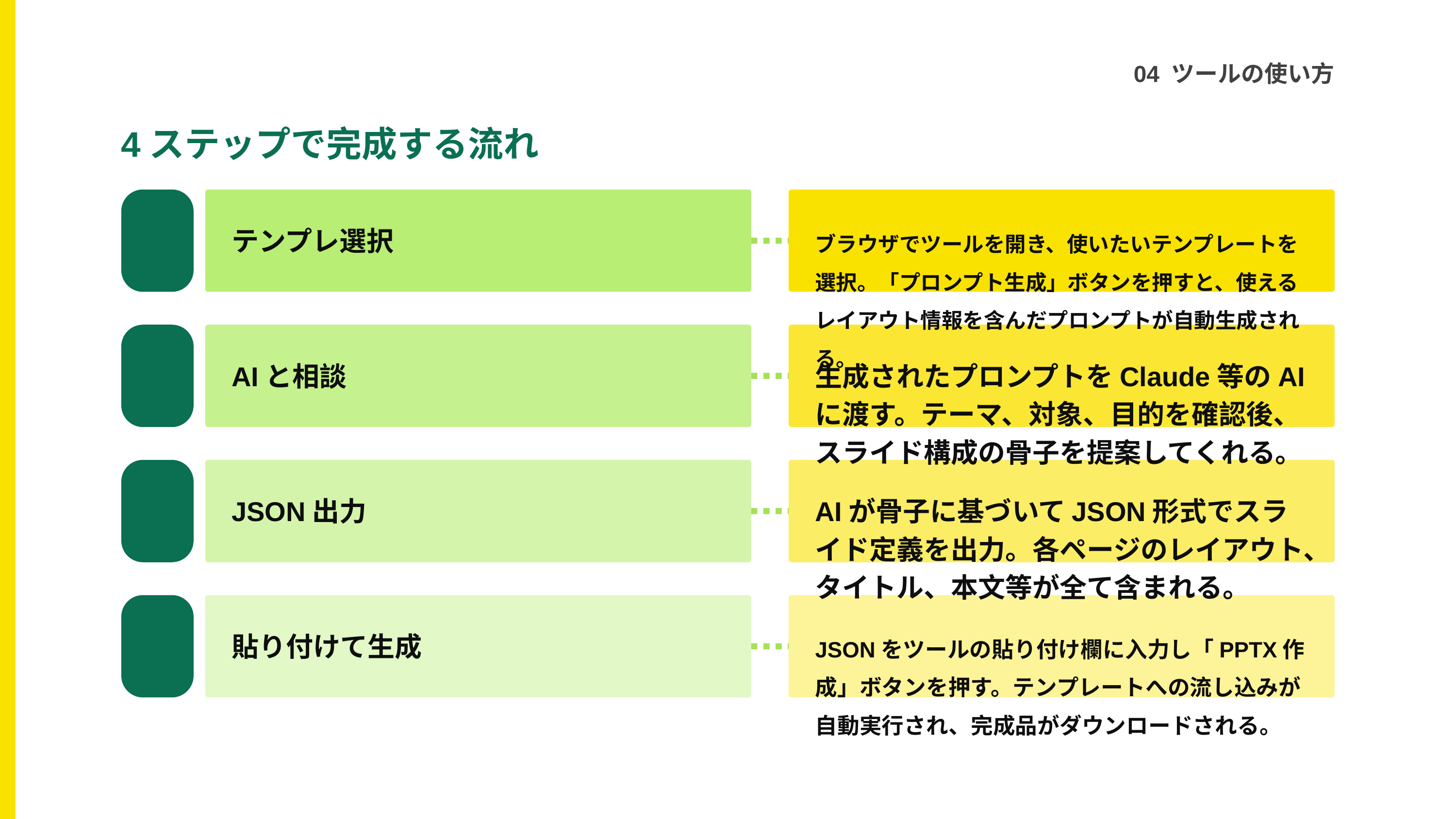

04 ツールの使い方

4ステップで完成する流れ

テンプレ選択
ブラウザでツールを開き、使いたいテンプレートを選択。「プロンプト生成」ボタンを押すと、使えるレイアウト情報を含んだプロンプトが自動生成される。

AIと相談
生成されたプロンプトをClaude等のAIに渡す。テーマ、対象、目的を確認後、スライド構成の骨子を提案してくれる。

JSON出力
AIが骨子に基づいてJSON形式でスライド定義を出力。各ページのレイアウト、タイトル、本文等が全て含まれる。

貼り付けて生成
JSONをツールの貼り付け欄に入力し「PPTX作成」ボタンを押す。テンプレートへの流し込みが自動実行され、完成品がダウンロードされる。